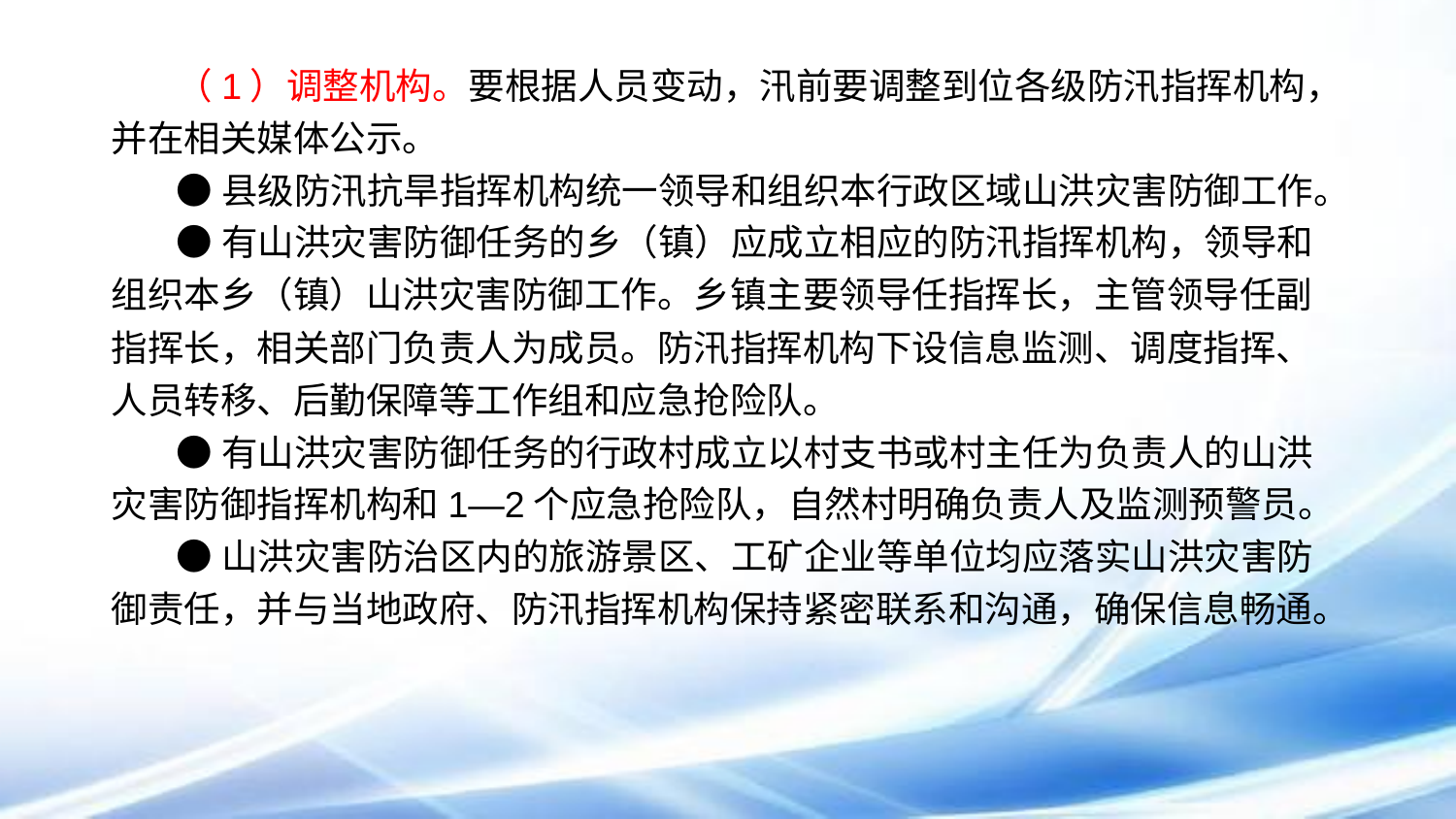

（1）调整机构。要根据人员变动，汛前要调整到位各级防汛指挥机构，并在相关媒体公示。
●县级防汛抗旱指挥机构统一领导和组织本行政区域山洪灾害防御工作。
●有山洪灾害防御任务的乡（镇）应成立相应的防汛指挥机构，领导和组织本乡（镇）山洪灾害防御工作。乡镇主要领导任指挥长，主管领导任副指挥长，相关部门负责人为成员。防汛指挥机构下设信息监测、调度指挥、人员转移、后勤保障等工作组和应急抢险队。
●有山洪灾害防御任务的行政村成立以村支书或村主任为负责人的山洪灾害防御指挥机构和1—2个应急抢险队，自然村明确负责人及监测预警员。
●山洪灾害防治区内的旅游景区、工矿企业等单位均应落实山洪灾害防御责任，并与当地政府、防汛指挥机构保持紧密联系和沟通，确保信息畅通。